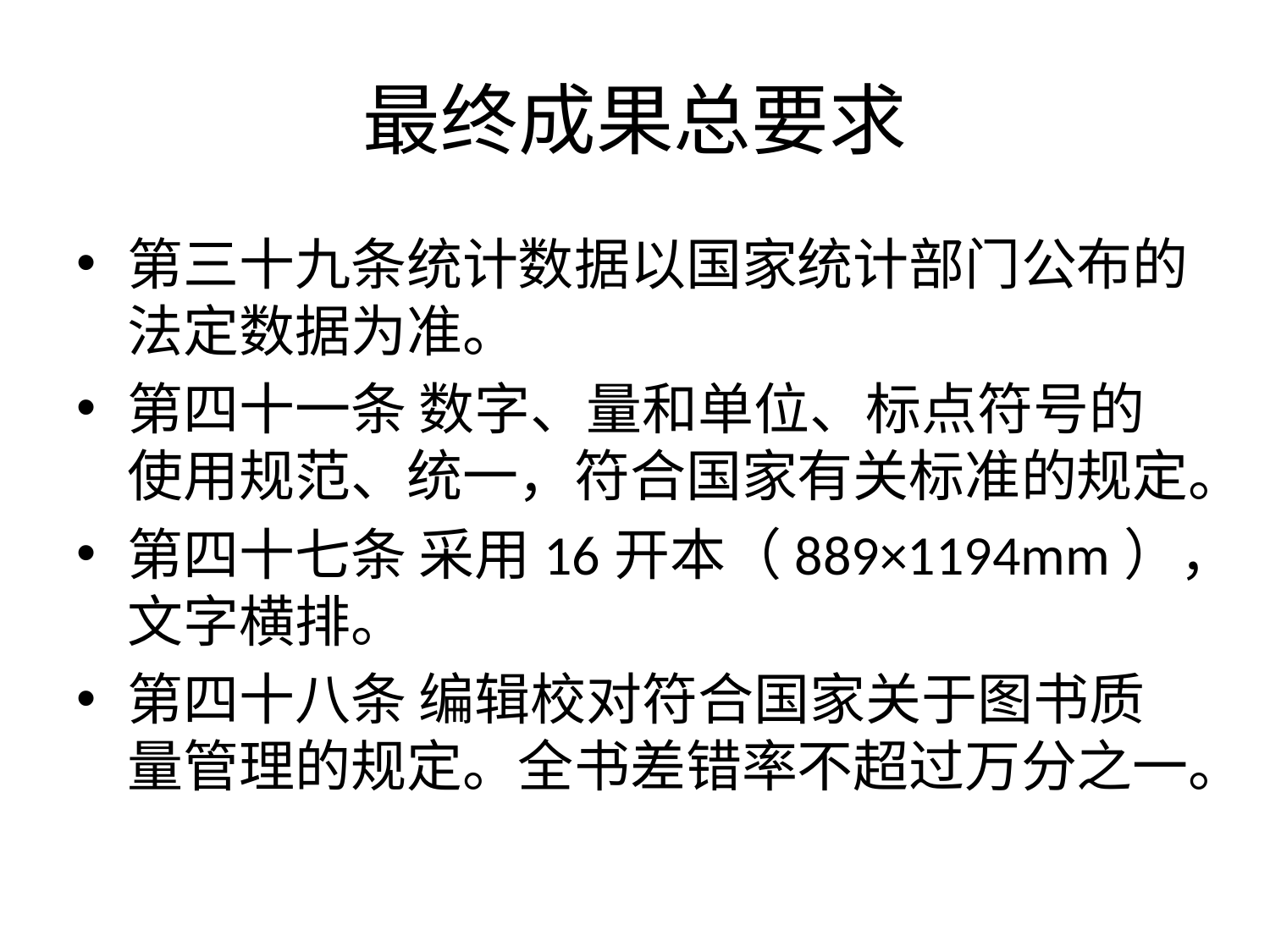

# 最终成果总要求
第三十九条统计数据以国家统计部门公布的法定数据为准。
第四十一条 数字、量和单位、标点符号的使用规范、统一，符合国家有关标准的规定。
第四十七条 采用16开本（889×1194mm），文字横排。
第四十八条 编辑校对符合国家关于图书质量管理的规定。全书差错率不超过万分之一。